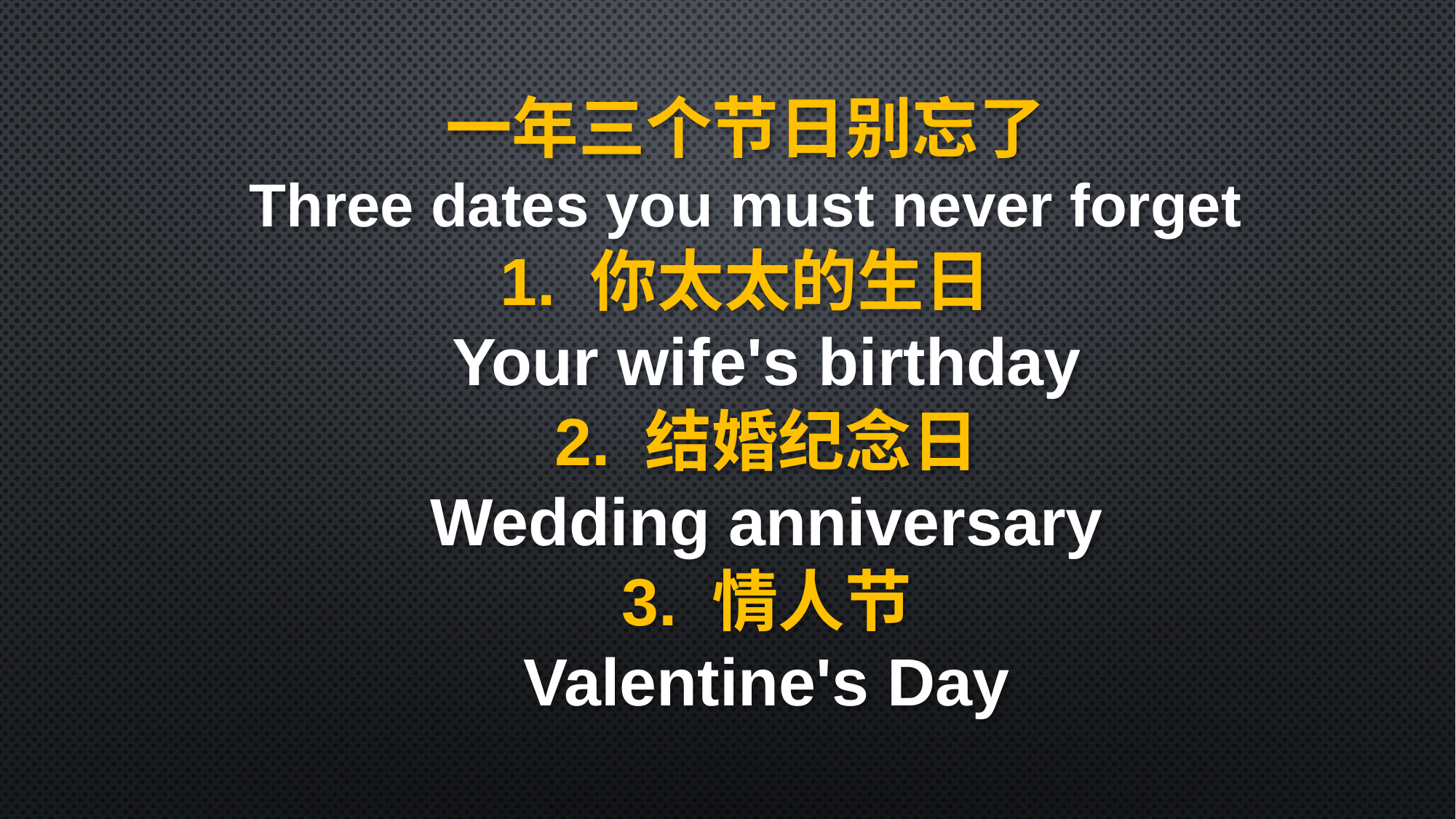

一年三个节日别忘了
Three dates you must never forget
1. 你太太的生日
Your wife's birthday
2. 结婚纪念日
Wedding anniversary
3. 情人节
Valentine's Day